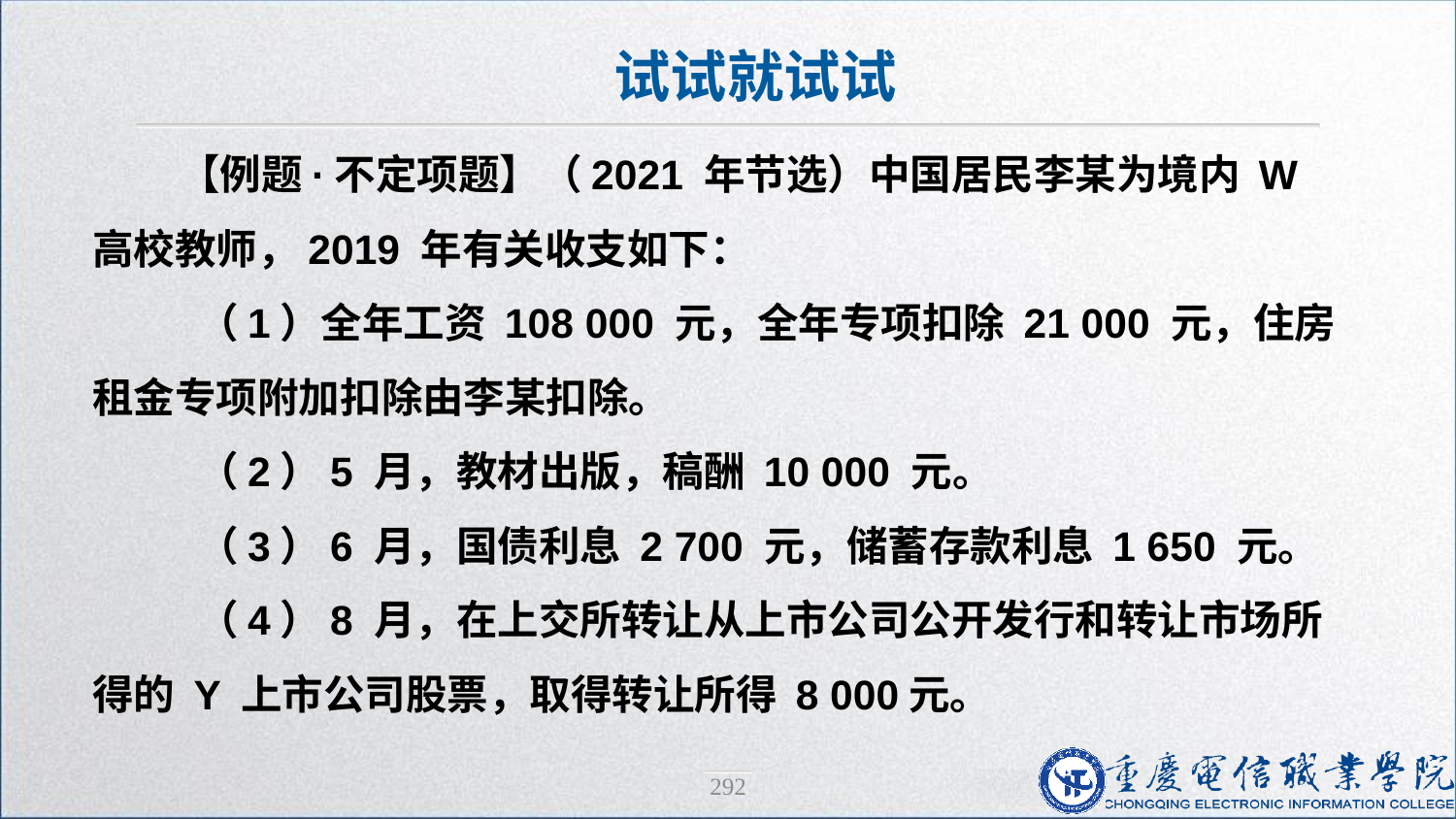

试试就试试
【例题·不定项题】（2021 年节选）中国居民李某为境内 W 高校教师，2019 年有关收支如下：
 （1）全年工资 108 000 元，全年专项扣除 21 000 元，住房租金专项附加扣除由李某扣除。
 （2）5 月，教材出版，稿酬 10 000 元。
 （3）6 月，国债利息 2 700 元，储蓄存款利息 1 650 元。
 （4）8 月，在上交所转让从上市公司公开发行和转让市场所得的 Y 上市公司股票，取得转让所得 8 000元。
292